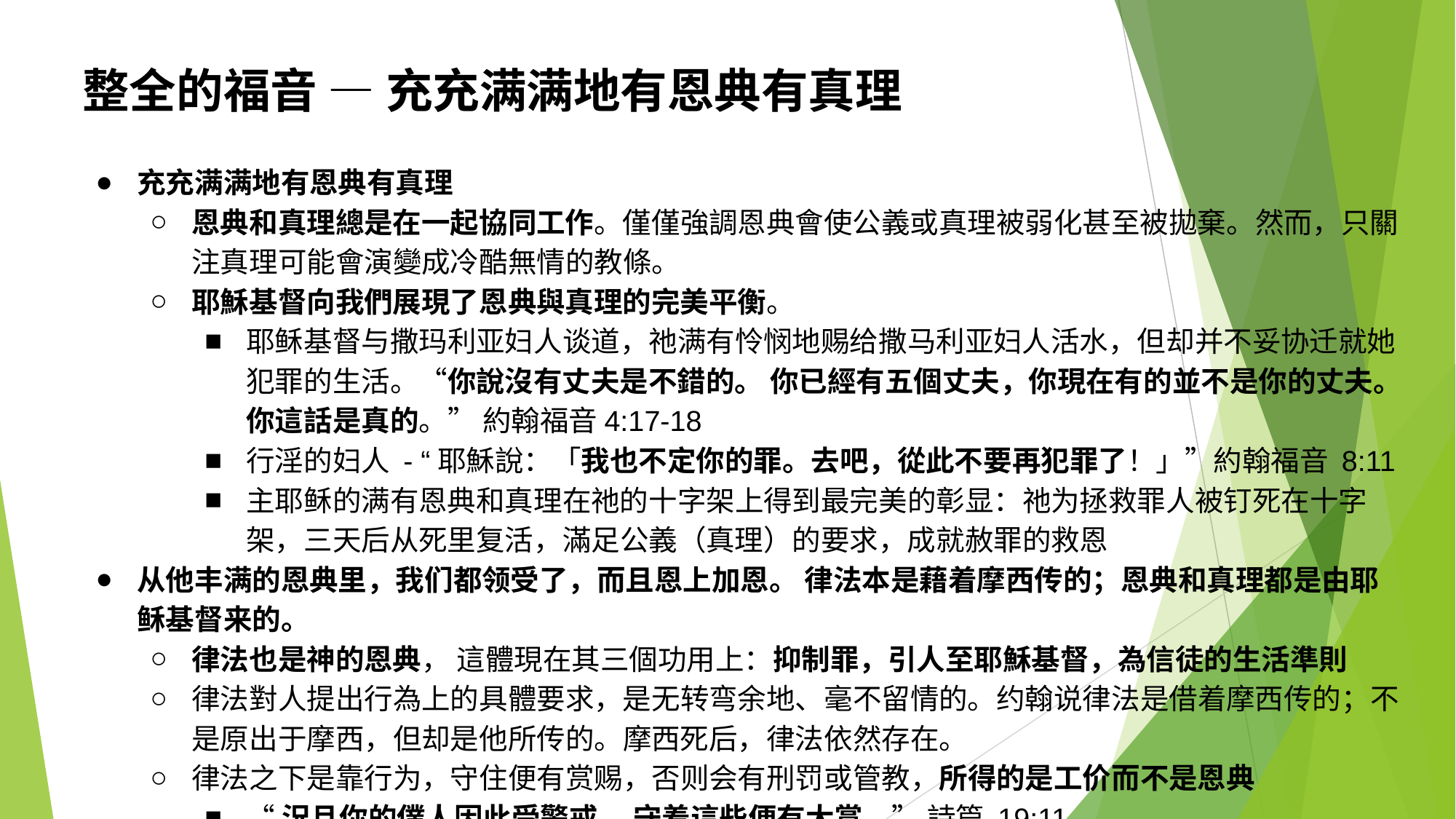

整全的福音 — 充充满满地有恩典有真理

充充满满地有恩典有真理
恩典和真理總是在一起協同工作。僅僅強調恩典會使公義或真理被弱化甚至被拋棄。然而，只關注真理可能會演變成冷酷無情的教條。
耶穌基督向我們展現了恩典與真理的完美平衡。
耶稣基督与撒玛利亚妇人谈道，祂满有怜悯地赐给撒马利亚妇人活水，但却并不妥协迁就她犯罪的生活。“你說沒有丈夫是不錯的。 你已經有五個丈夫，你現在有的並不是你的丈夫。你這話是真的。” 約翰福音4:17-18
行淫的妇人 - “耶穌說：「我也不定你的罪。去吧，從此不要再犯罪了！」”‭‭約翰福音‬ ‭8‬:‭11‬
主耶稣的满有恩典和真理在祂的十字架上得到最完美的彰显：祂为拯救罪人被钉死在十字架，三天后从死里复活，滿足公義（真理）的要求，成就赦罪的救恩
从他丰满的恩典里，我们都领受了，而且恩上加恩。 律法本是藉着摩西传的；恩典和真理都是由耶稣基督来的。
律法也是神的恩典， 這體現在其三個功用上：抑制罪，引人至耶穌基督，為信徒的生活準則
律法對人提出行為上的具體要求，是无转弯余地、毫不留情的。约翰说律法是借着摩西传的；不是原出于摩西，但却是他所传的。摩西死后，律法依然存在。
律法之下是靠行为，守住便有赏赐，否则会有刑罚或管教，所得的是工价而不是恩典
“況且你的僕人因此受警戒， 守着這些便有大賞。” ‭‭詩篇‬ ‭19‬:‭11‬ ‭